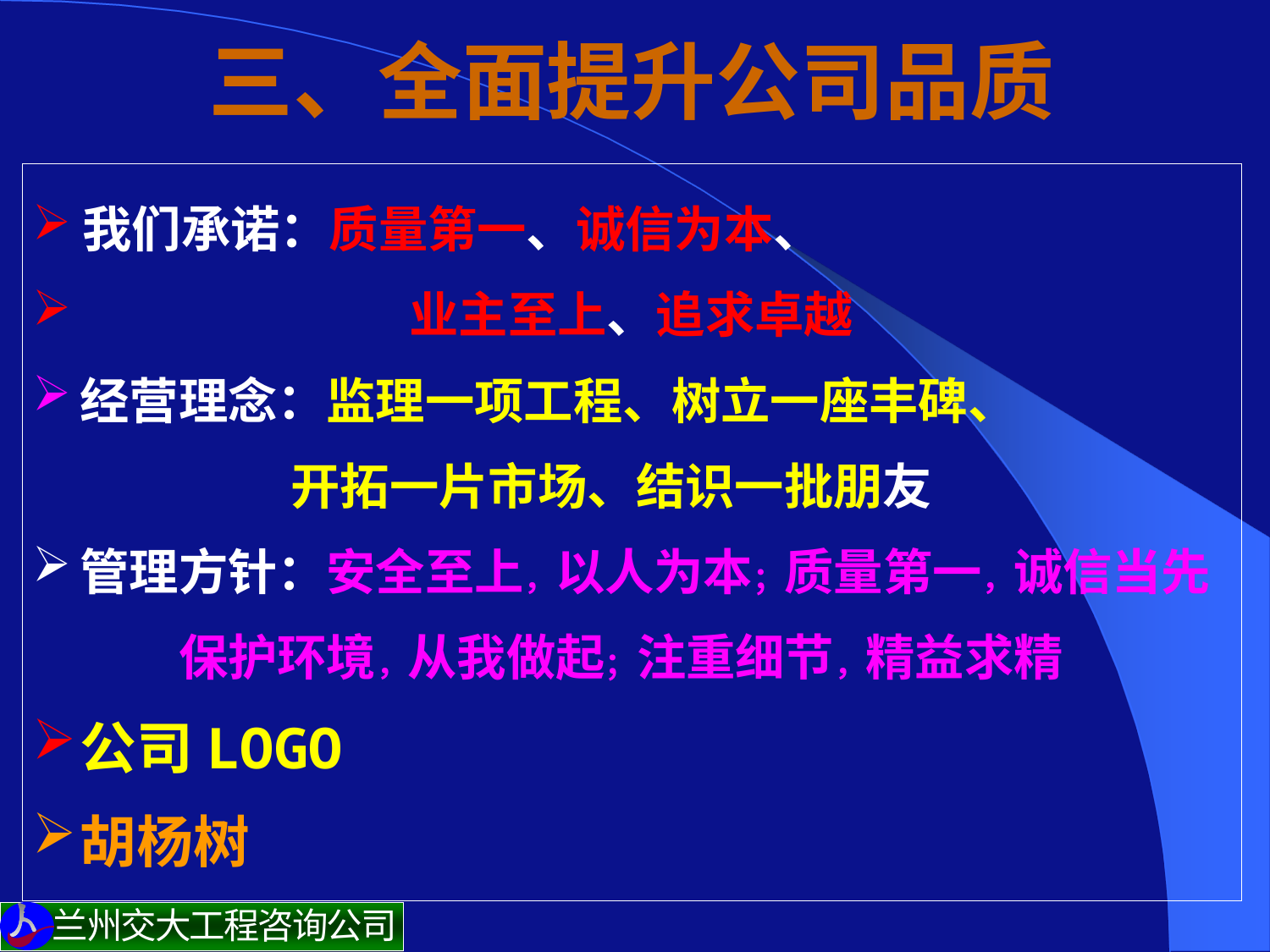

# 三、全面提升公司品质

我们承诺：质量第一、诚信为本、
                           业主至上、追求卓越
经营理念：监理一项工程、树立一座丰碑、
                      开拓一片市场、结识一批朋友
管理方针：安全至上，以人为本；质量第一，诚信当先
            保护环境，从我做起；注重细节，精益求精
公司LOGO
胡杨树